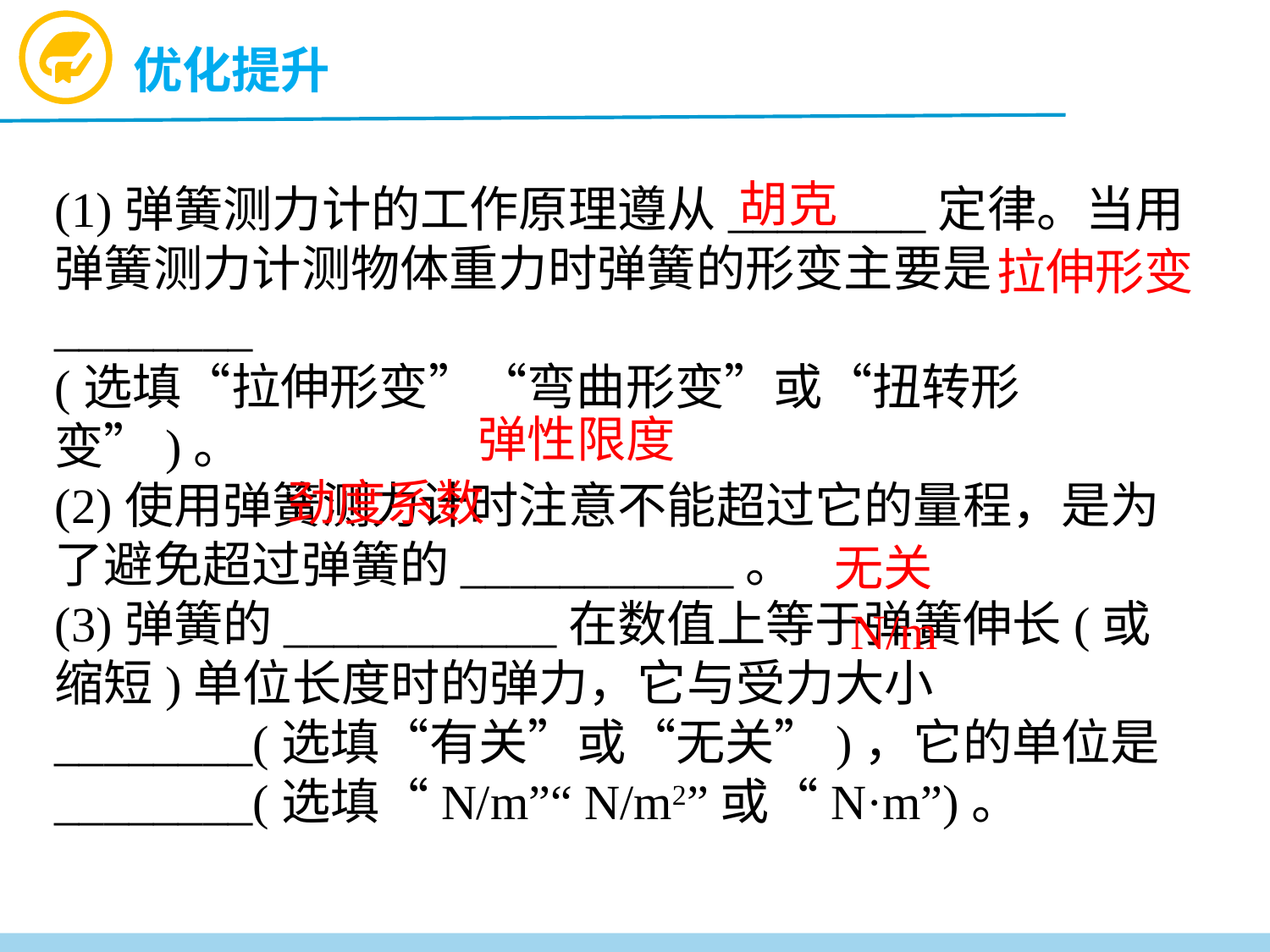

优化提升
胡克
(1)弹簧测力计的工作原理遵从________定律。当用弹簧测力计测物体重力时弹簧的形变主要是________
(选填“拉伸形变”“弯曲形变”或“扭转形变”)。
(2)使用弹簧测力计时注意不能超过它的量程，是为了避免超过弹簧的___________。
(3)弹簧的___________在数值上等于弹簧伸长(或缩短)单位长度时的弹力，它与受力大小________(选填“有关”或“无关”)，它的单位是________(选填“N/m”“ N/m2”或“N·m”)。
拉伸形变
弹性限度
劲度系数
无关
N/m